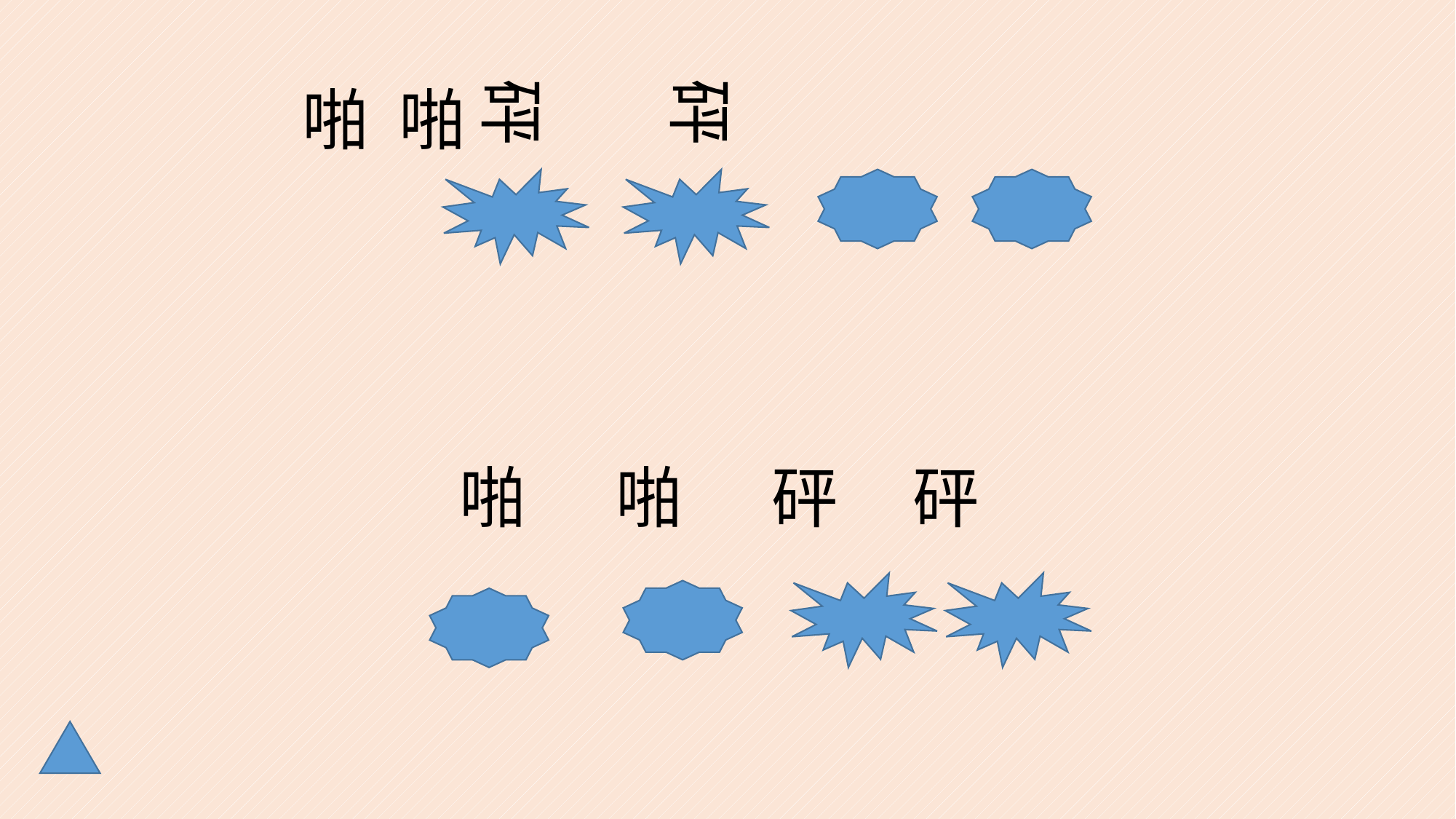

# 啪  啪
砰
砰

    啪      啪      砰     砰